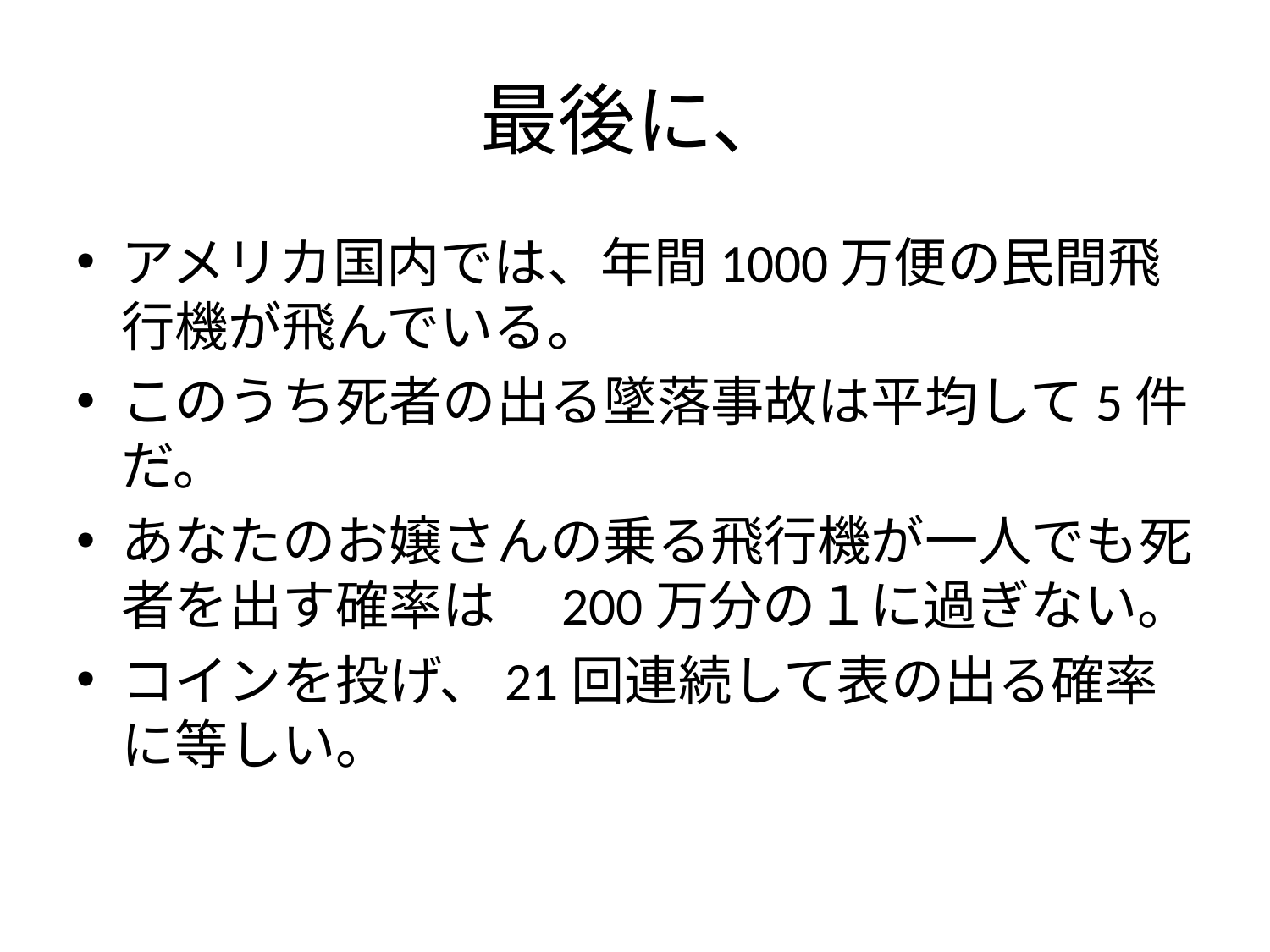

# 最後に、
アメリカ国内では、年間1000万便の民間飛行機が飛んでいる。
このうち死者の出る墜落事故は平均して5件だ。
あなたのお嬢さんの乗る飛行機が一人でも死者を出す確率は　200万分の１に過ぎない。
コインを投げ、21回連続して表の出る確率に等しい。